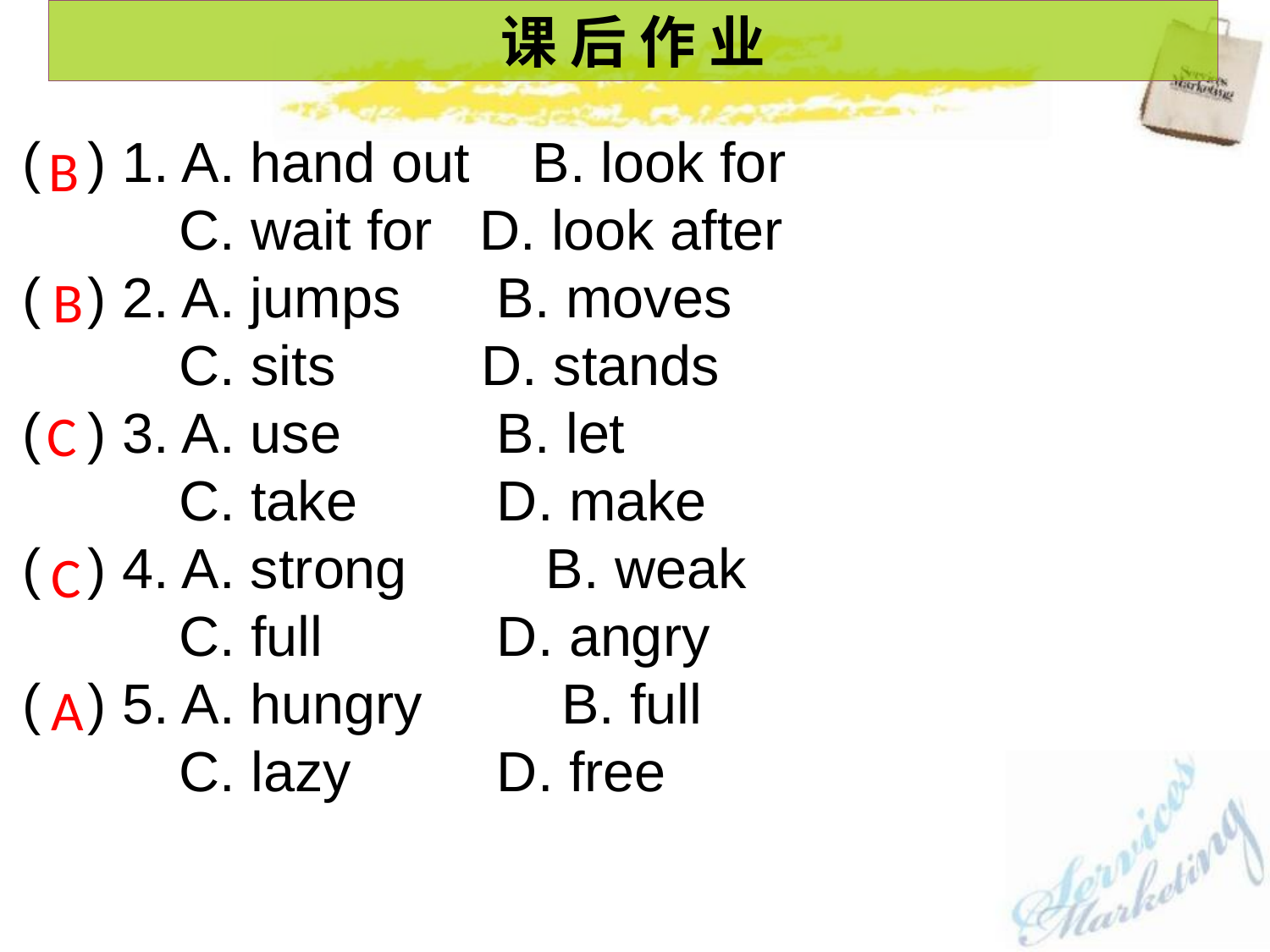

课 后 作 业
(   ) 1. A. hand out    B. look for
          C. wait for   D. look after
(   ) 2. A. jumps	      B. moves
          C. sits	     D. stands
(   ) 3. A. use	      B. let
          C. take	      D. make
(   ) 4. A. strong	 B. weak
          C. full	      D. angry
(   ) 5. A. hungry	  B. full
          C. lazy	      D. free
B
B
C
C
A